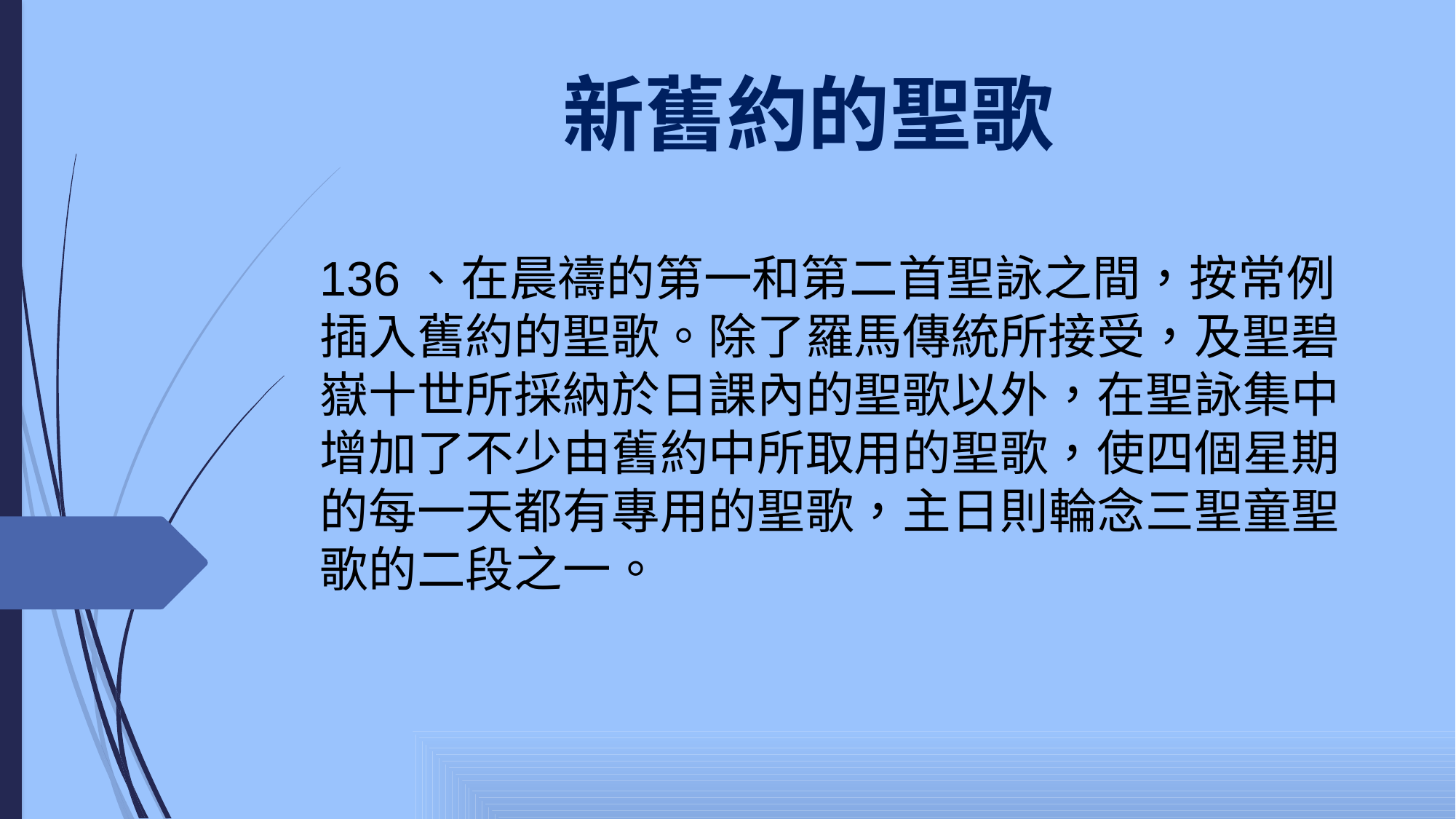

# 新舊約的聖歌
136、在晨禱的第一和第二首聖詠之間，按常例插入舊約的聖歌。除了羅馬傳統所接受，及聖碧嶽十世所採納於日課內的聖歌以外，在聖詠集中增加了不少由舊約中所取用的聖歌，使四個星期的每一天都有專用的聖歌，主日則輪念三聖童聖歌的二段之一。